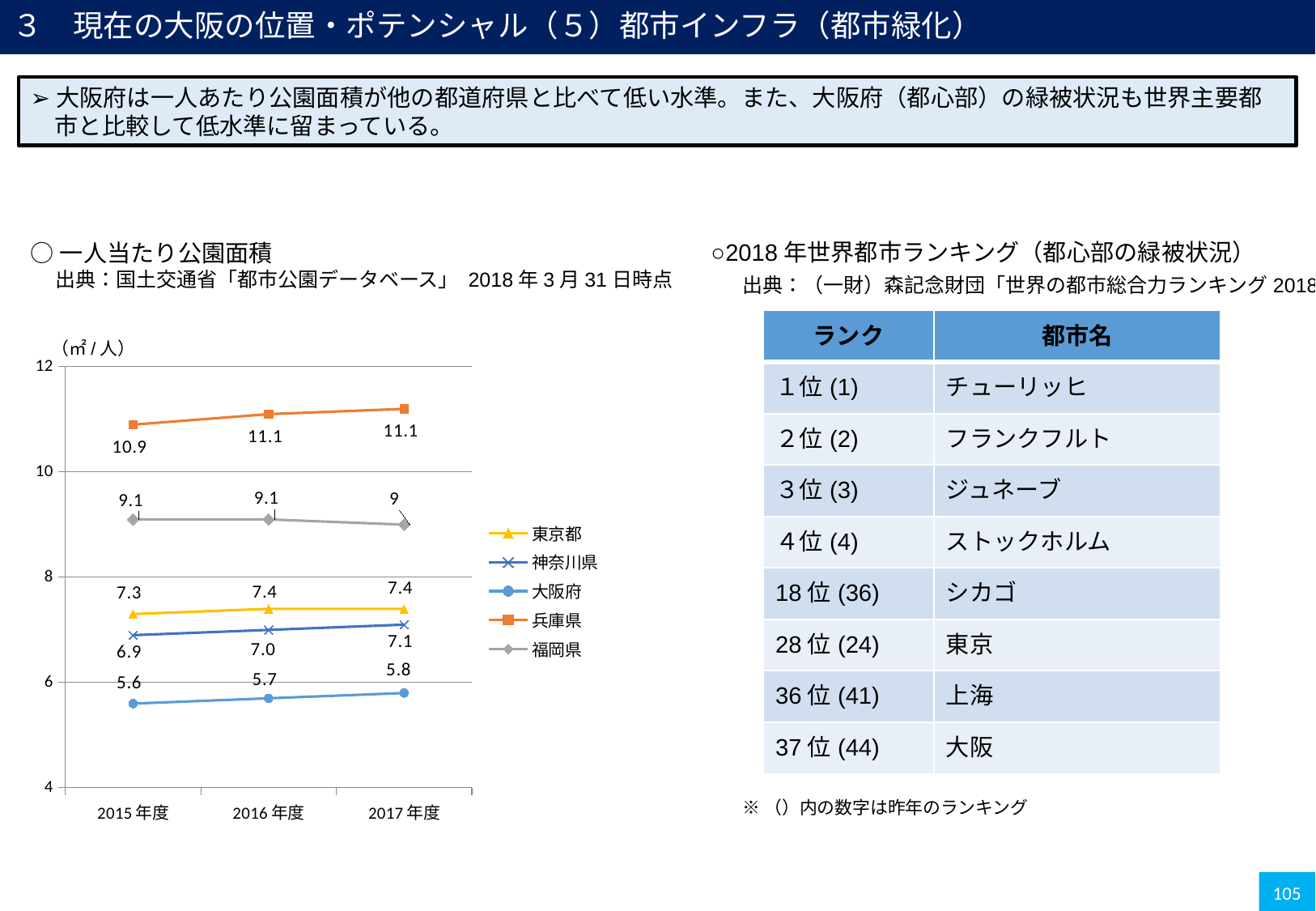

３　現在の大阪の位置・ポテンシャル（５）都市インフラ（都市緑化）
➢大阪府は一人あたり公園面積が他の都道府県と比べて低い水準。また、大阪府（都心部）の緑被状況も世界主要都市と比較して低水準に留まっている。
○2018年世界都市ランキング（都心部の緑被状況）
○一人当たり公園面積
　 出典：国土交通省「都市公園データベース」 2018年3月31日時点
   出典：（一財）森記念財団「世界の都市総合力ランキング2018」
| ランク | 都市名 |
| --- | --- |
| １位(1) | チューリッヒ |
| ２位(2) | フランクフルト |
| ３位(3) | ジュネーブ |
| ４位(4) | ストックホルム |
| 18位(36) | シカゴ |
| 28位(24) | 東京 |
| 36位(41) | 上海 |
| 37位(44) | 大阪 |
（㎡/人）

### Chart

| Category | 東京都 | 神奈川県 | 大阪府 | 兵庫県 | 福岡県 |
|---|---|---|---|---|---|
| 2015年度 | 7.3 | 6.9 | 5.6 | 10.9 | 9.1 |
| 2016年度 | 7.4 | 7.0 | 5.7 | 11.1 | 9.1 |
| 2017年度 | 7.4 | 7.1 | 5.8 | 11.2 | 9.0 |
※（）内の数字は昨年のランキング
105